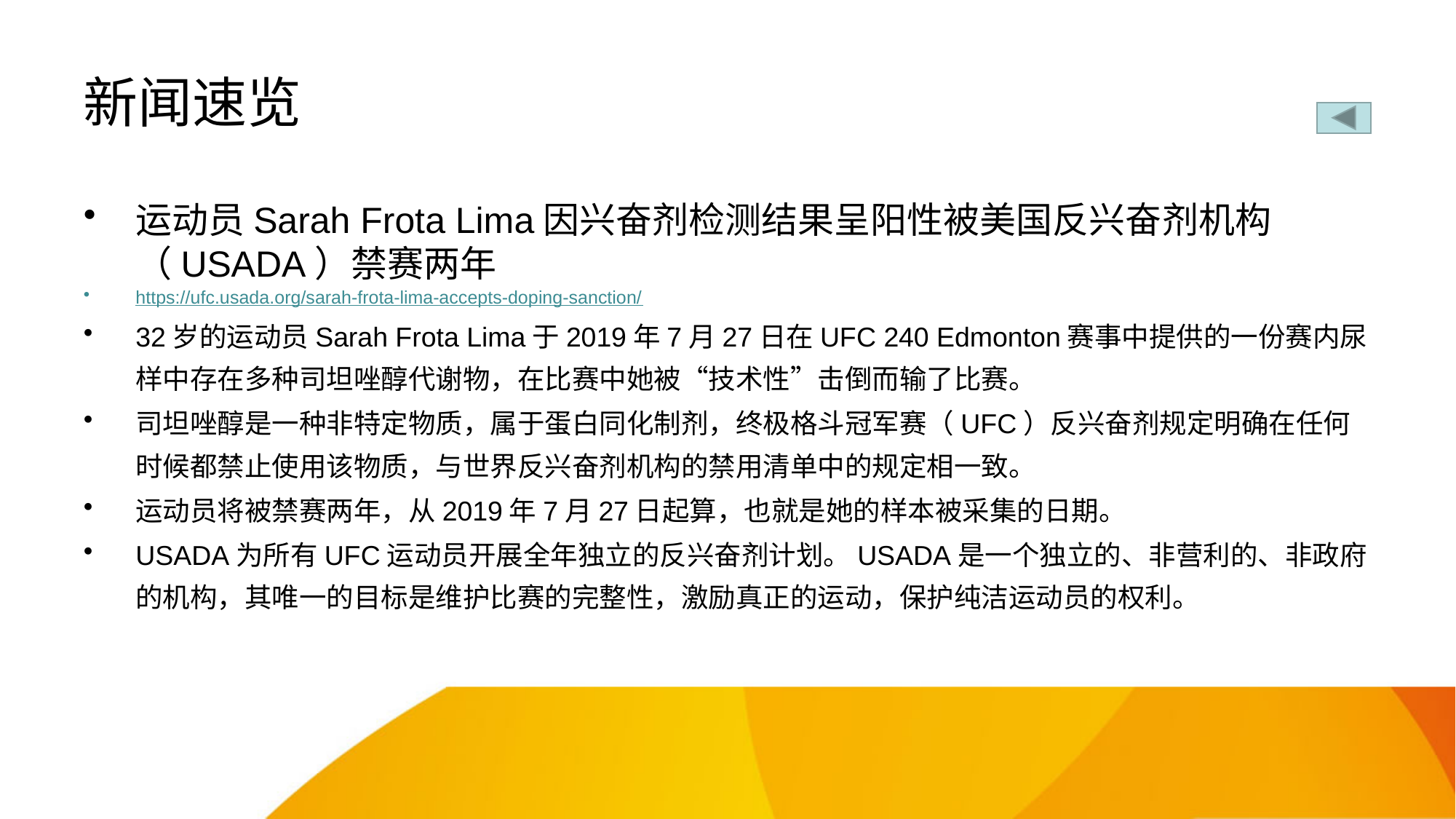

# 新闻速览

运动员Sarah Frota Lima因兴奋剂检测结果呈阳性被美国反兴奋剂机构（USADA）禁赛两年
https://ufc.usada.org/sarah-frota-lima-accepts-doping-sanction/
32岁的运动员Sarah Frota Lima于2019年7月27日在UFC 240 Edmonton赛事中提供的一份赛内尿样中存在多种司坦唑醇代谢物，在比赛中她被“技术性”击倒而输了比赛。
司坦唑醇是一种非特定物质，属于蛋白同化制剂，终极格斗冠军赛（UFC）反兴奋剂规定明确在任何时候都禁止使用该物质，与世界反兴奋剂机构的禁用清单中的规定相一致。
运动员将被禁赛两年，从2019年7月27日起算，也就是她的样本被采集的日期。
USADA为所有UFC运动员开展全年独立的反兴奋剂计划。USADA是一个独立的、非营利的、非政府的机构，其唯一的目标是维护比赛的完整性，激励真正的运动，保护纯洁运动员的权利。